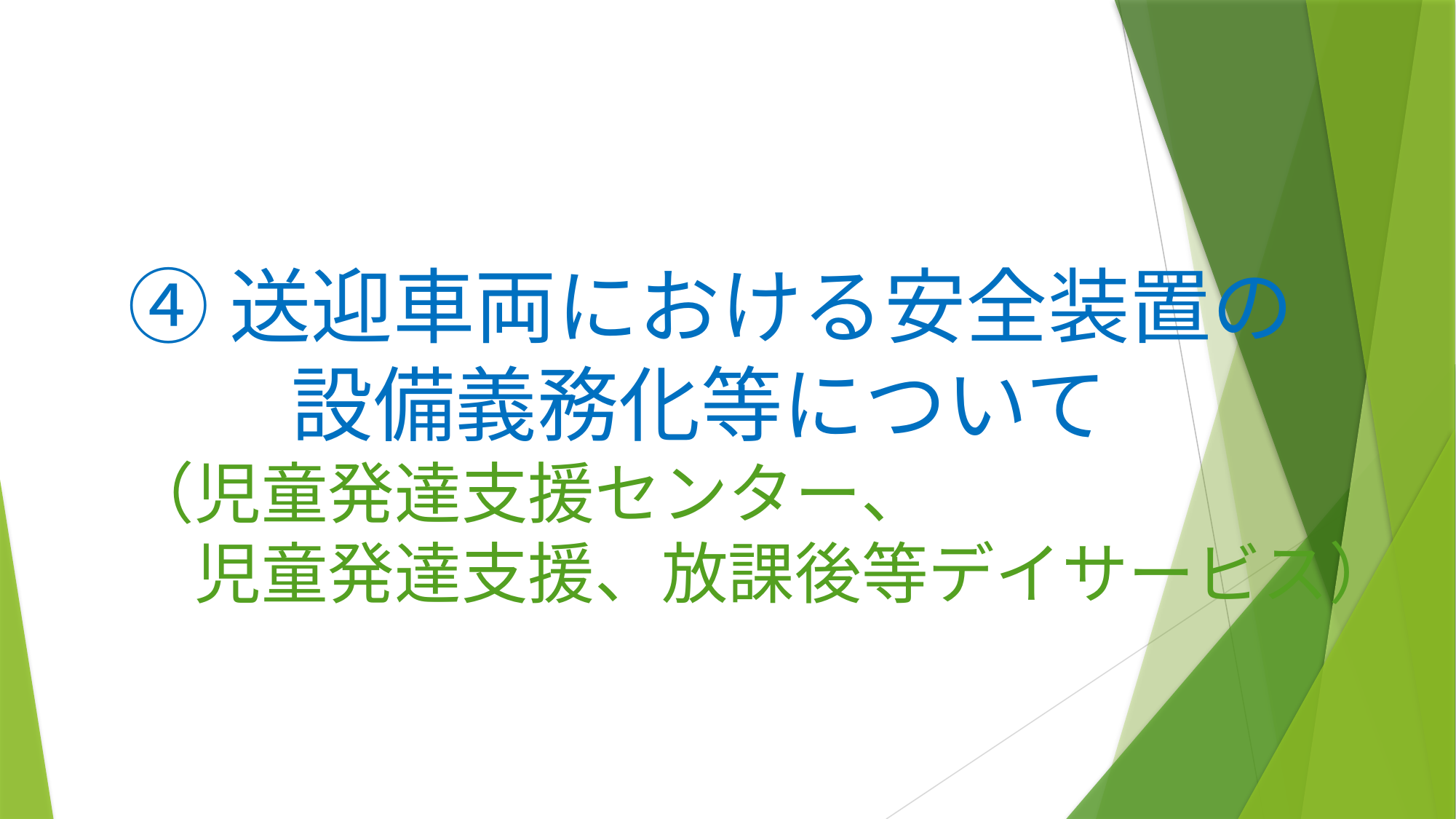

④送迎車両における安全装置の
　　設備義務化等について
（児童発達支援センター、
　児童発達支援、放課後等デイサービス）